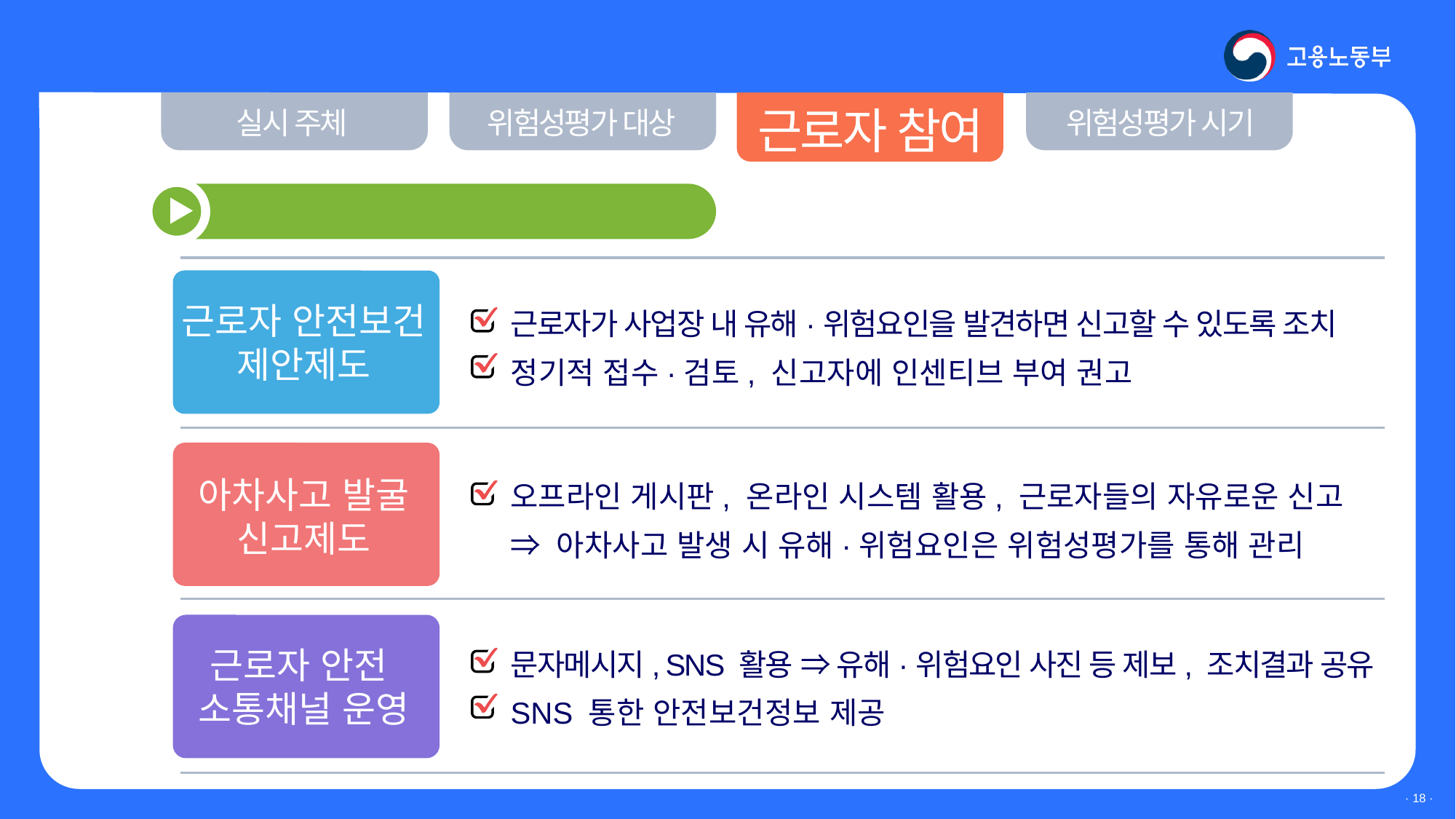

Ⅲ. 위험성평가 실시는 어떻게?

근로자 참여
실시 주체
위험성평가 대상
위험성평가 시기

     근로자 참여의 방법

근로자가 사업장 내 유해·위험요인을 발견하면 신고할 수 있도록 조치
정기적 접수·검토, 신고자에 인센티브 부여 권고
근로자 안전보건
제안제도

오프라인 게시판, 온라인 시스템 활용, 근로자들의 자유로운 신고
⇒ 아차사고 발생 시 유해·위험요인은 위험성평가를 통해 관리
아차사고 발굴
신고제도

문자메시지, SNS 활용 ⇒ 유해·위험요인 사진 등 제보, 조치결과 공유
SNS 통한 안전보건정보 제공
근로자 안전
소통채널 운영

· 18 ·